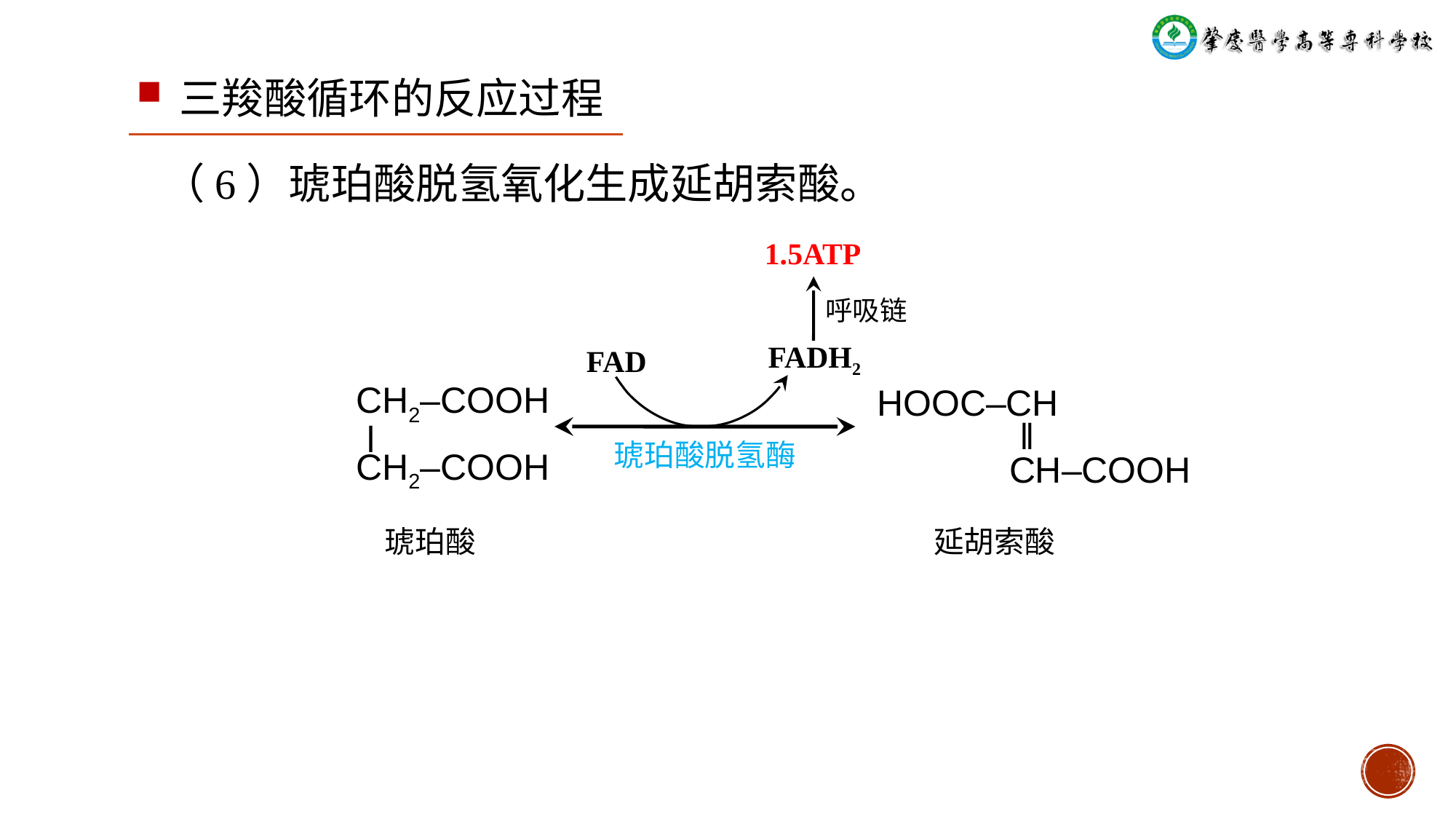

三羧酸循环的反应过程
# （6）琥珀酸脱氢氧化生成延胡索酸。
1.5ATP

呼吸链

FADH2
FAD
HOOC‒CH
              ǁ
             CH‒COOH
CH2‒COOH
 ǀ
CH2‒COOH

琥珀酸脱氢酶
琥珀酸
延胡索酸